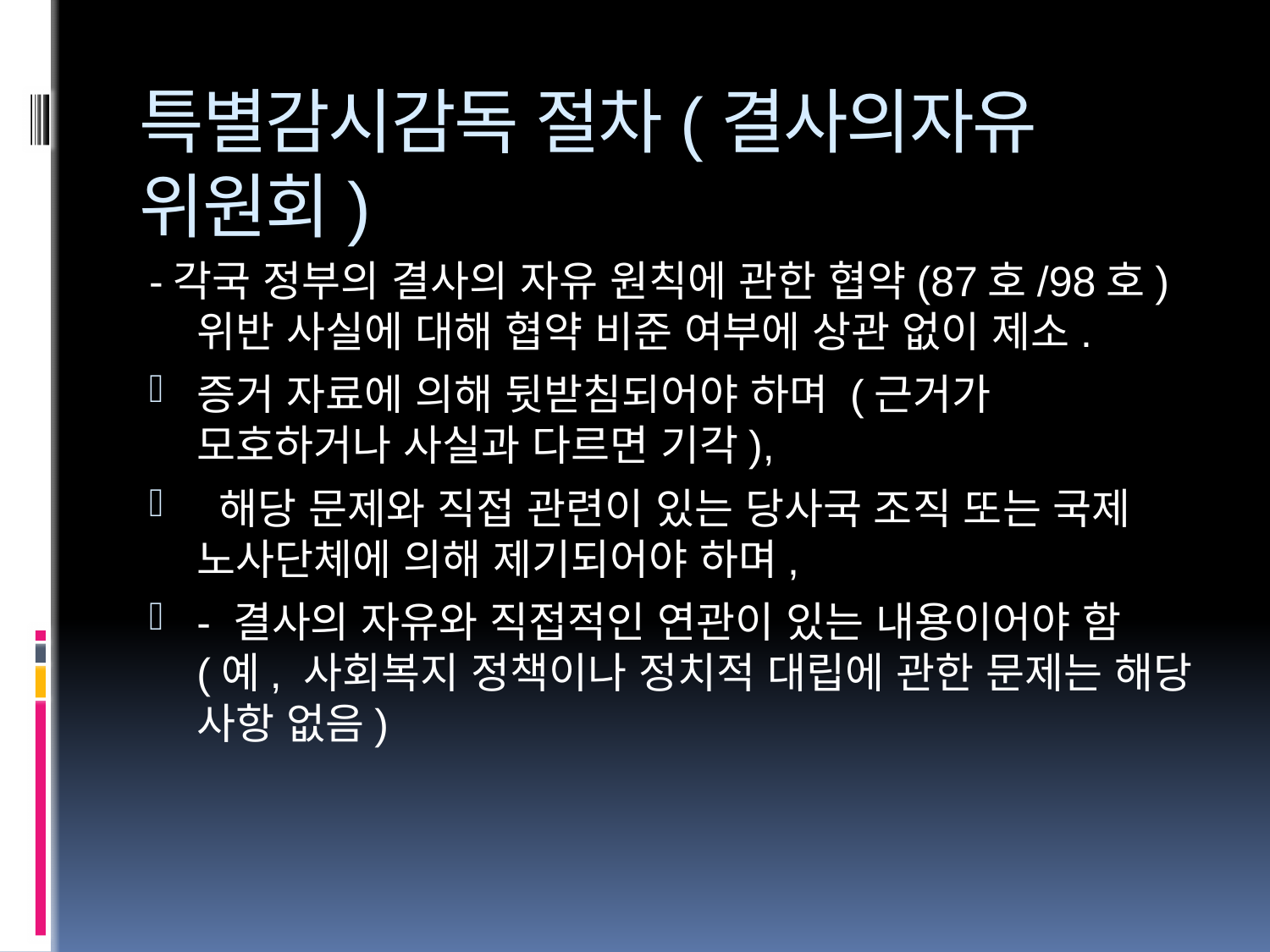

# 특별감시감독 절차(결사의자유 위원회)
-각국 정부의 결사의 자유 원칙에 관한 협약(87호/98호) 위반 사실에 대해 협약 비준 여부에 상관 없이 제소.
증거 자료에 의해 뒷받침되어야 하며 (근거가 모호하거나 사실과 다르면 기각),
 해당 문제와 직접 관련이 있는 당사국 조직 또는 국제 노사단체에 의해 제기되어야 하며,
- 결사의 자유와 직접적인 연관이 있는 내용이어야 함(예, 사회복지 정책이나 정치적 대립에 관한 문제는 해당 사항 없음)